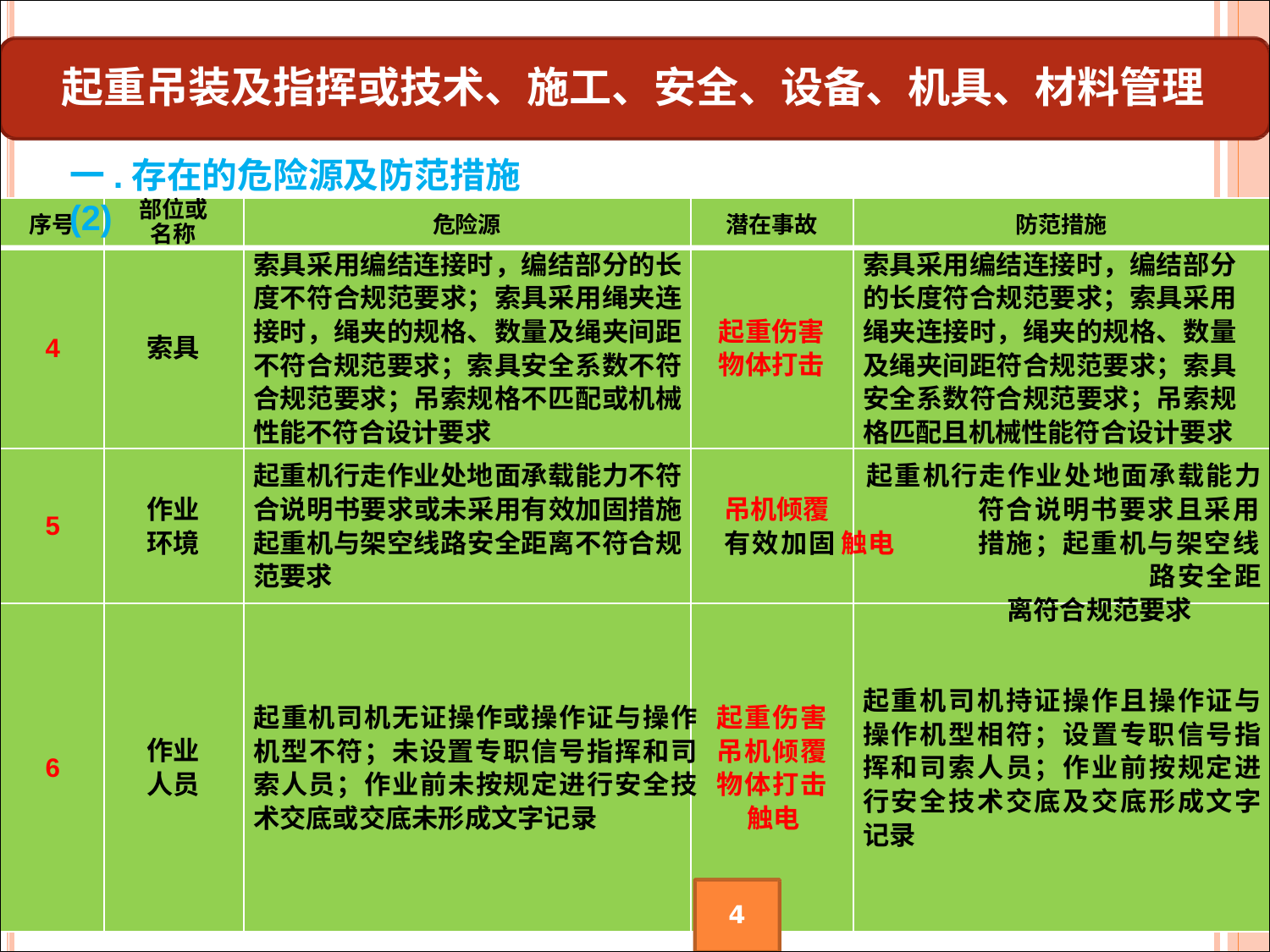

# 起重吊装及指挥或技术、施工、安全、设备、机具、材料管理
一.存在的危险源及防范措施(2)
部位或 名称

序号
危险源
潜在事故
防范措施
索具采用编结连接时，编结部分的长 度不符合规范要求；索具采用绳夹连 接时，绳夹的规格、数量及绳夹间距 不符合规范要求；索具安全系数不符 合规范要求；吊索规格不匹配或机械 性能不符合设计要求
索具采用编结连接时，编结部分 的长度符合规范要求；索具采用 绳夹连接时，绳夹的规格、数量 及绳夹间距符合规范要求；索具 安全系数符合规范要求；吊索规 格匹配且机械性能符合设计要求

起重伤害 物体打击
4
索具

起重机行走作业处地面承载能力不符 合说明书要求或未采用有效加固措施 起重机与架空线路安全距离不符合规 范要求
起重机行走作业处地面承载能力 吊机倾覆		符合说明书要求且采用有效加固 触电	措施；起重机与架空线路安全距
离符合规范要求
作业 环境
5

起重机司机持证操作且操作证与 操作机型相符；设置专职信号指 挥和司索人员；作业前按规定进 行安全技术交底及交底形成文字 记录
起重机司机无证操作或操作证与操作 起重伤害 机型不符；未设置专职信号指挥和司 吊机倾覆 索人员；作业前未按规定进行安全技 物体打击 术交底或交底未形成文字记录	触电
作业 人员
6

4